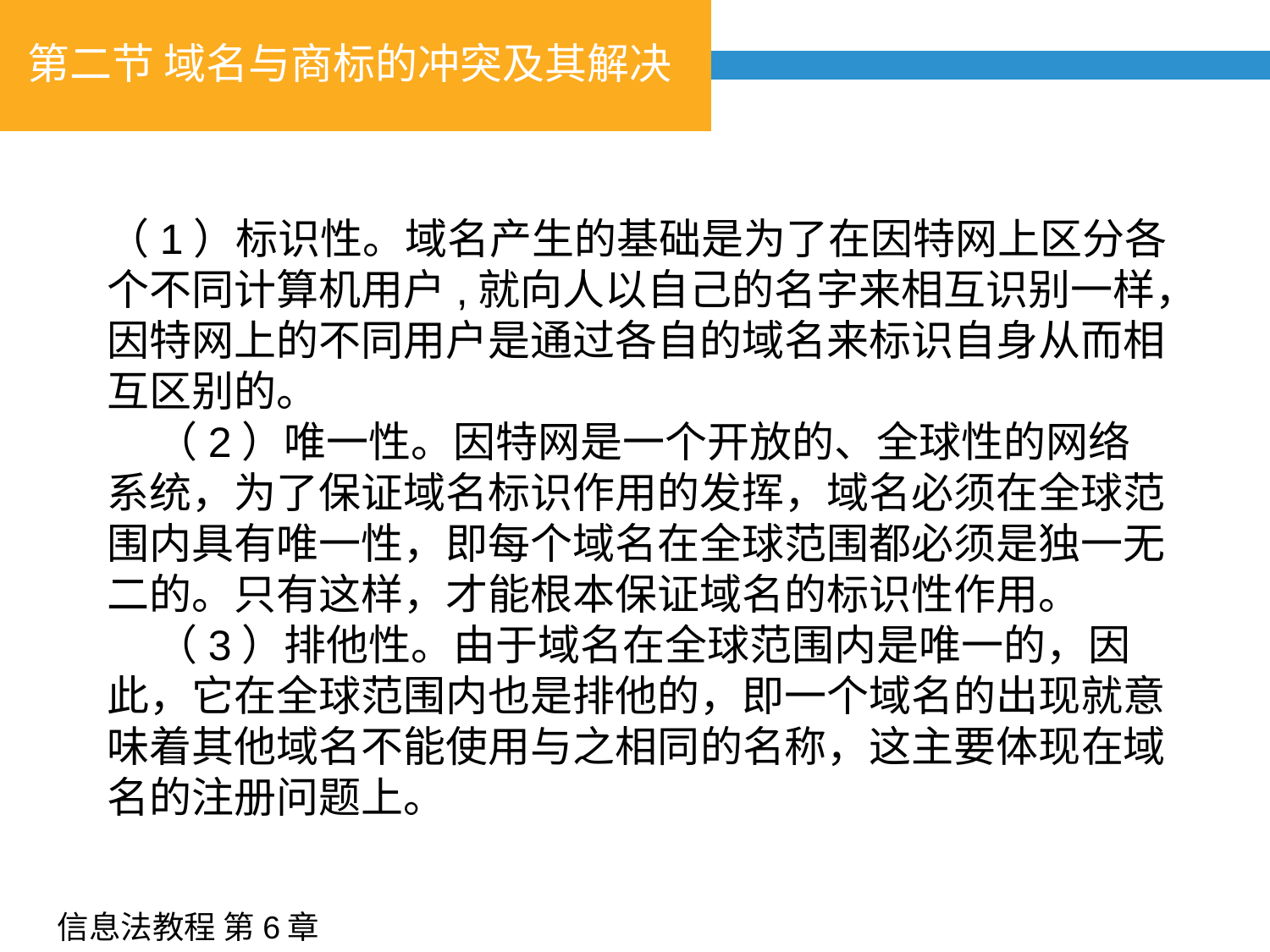

# 第二节 域名与商标的冲突及其解决
（1）标识性。域名产生的基础是为了在因特网上区分各个不同计算机用户,就向人以自己的名字来相互识别一样，因特网上的不同用户是通过各自的域名来标识自身从而相互区别的。
    （2）唯一性。因特网是一个开放的、全球性的网络系统，为了保证域名标识作用的发挥，域名必须在全球范围内具有唯一性，即每个域名在全球范围都必须是独一无二的。只有这样，才能根本保证域名的标识性作用。
    （3）排他性。由于域名在全球范围内是唯一的，因此，它在全球范围内也是排他的，即一个域名的出现就意味着其他域名不能使用与之相同的名称，这主要体现在域名的注册问题上。
信息法教程 第6章